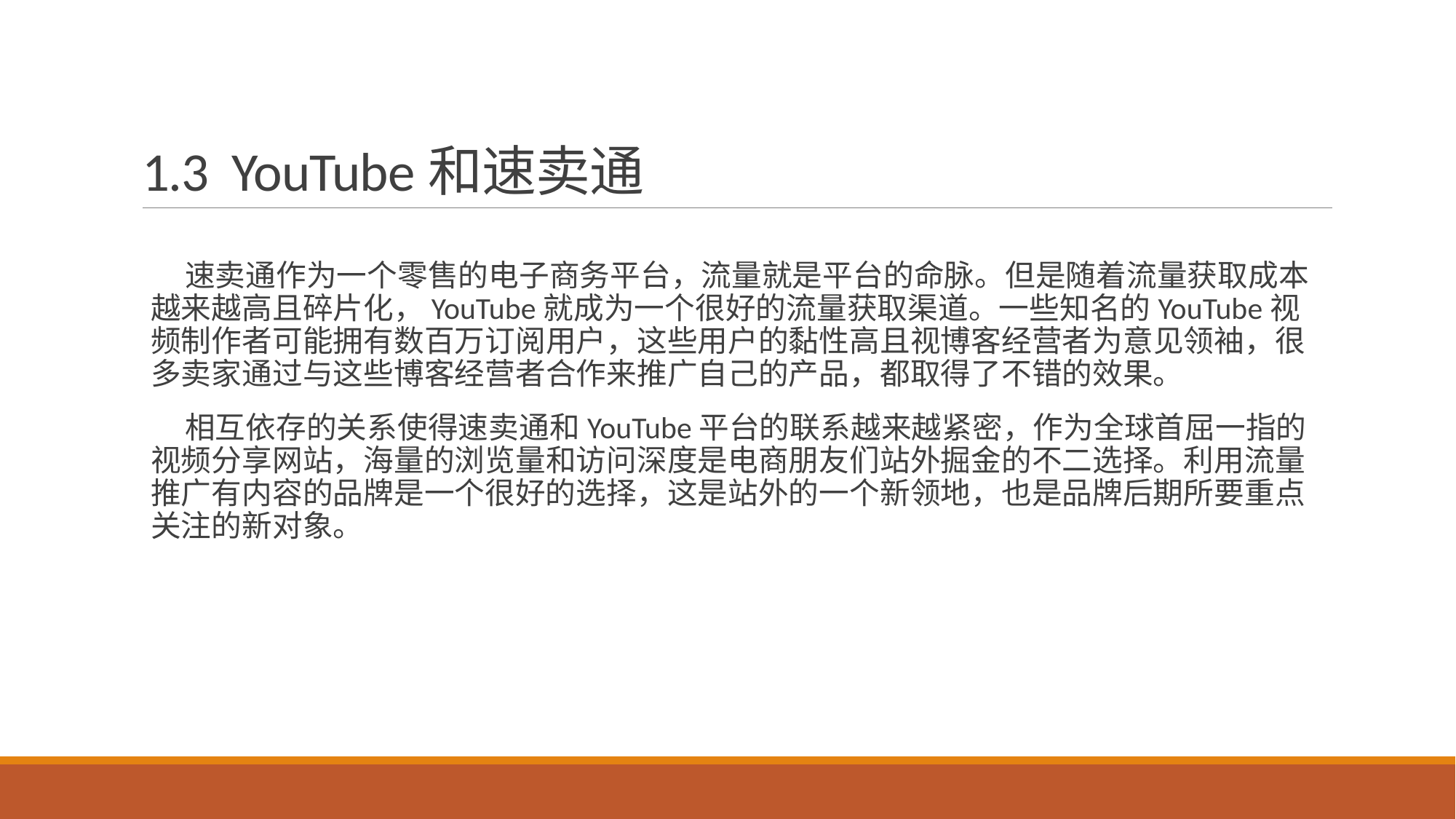

# 1.3  YouTube和速卖通
    速卖通作为一个零售的电子商务平台，流量就是平台的命脉。但是随着流量获取成本越来越高且碎片化，YouTube就成为一个很好的流量获取渠道。一些知名的YouTube视频制作者可能拥有数百万订阅用户，这些用户的黏性高且视博客经营者为意见领袖，很多卖家通过与这些博客经营者合作来推广自己的产品，都取得了不错的效果。
    相互依存的关系使得速卖通和YouTube平台的联系越来越紧密，作为全球首屈一指的视频分享网站，海量的浏览量和访问深度是电商朋友们站外掘金的不二选择。利用流量推广有内容的品牌是一个很好的选择，这是站外的一个新领地，也是品牌后期所要重点关注的新对象。